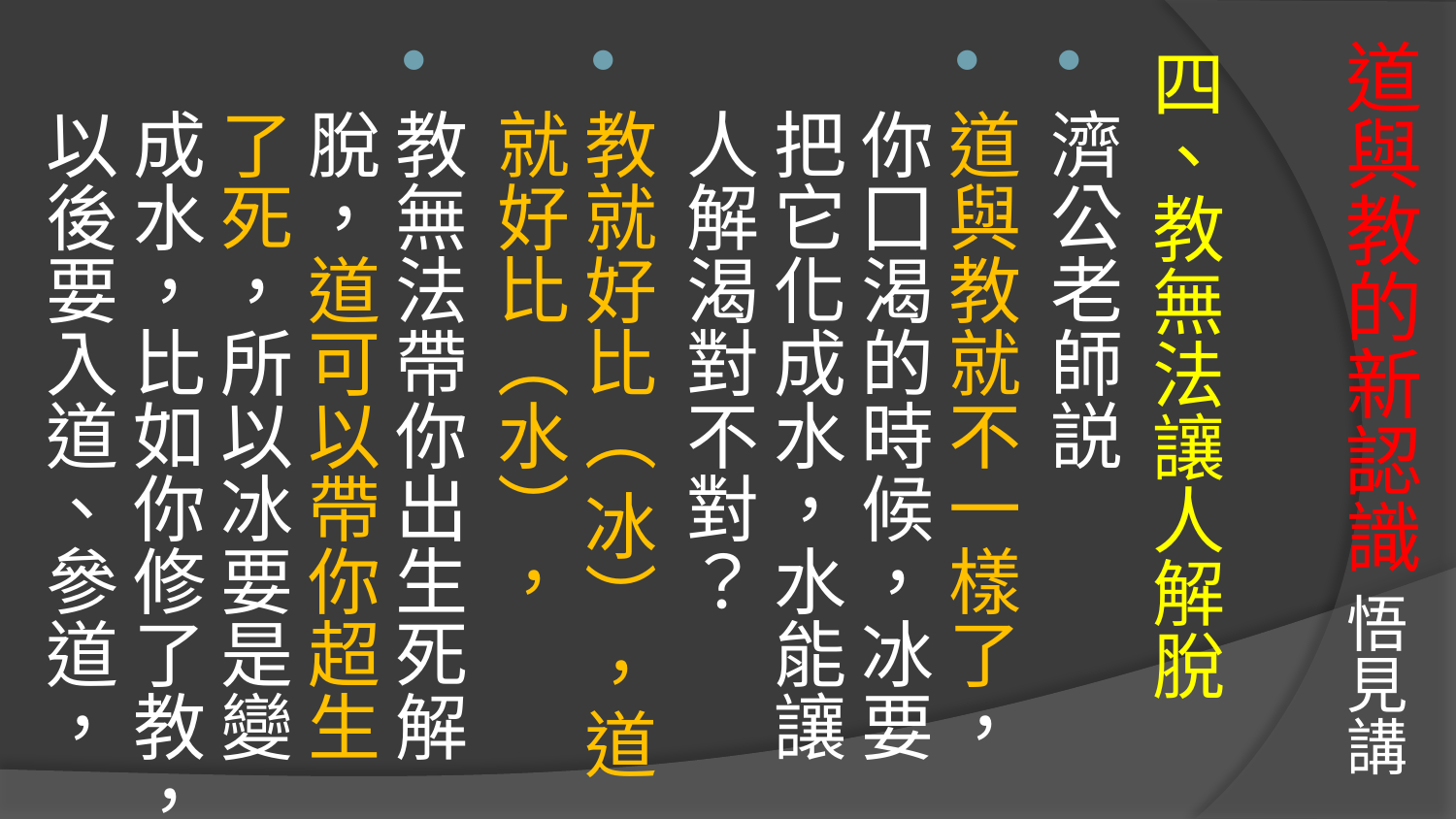

# 道與教的新認識 悟見講
四、教無法讓人解脫
濟公老師説
道與教就不一樣了，你囗渴的時候，冰要把它化成水，水能讓人解渴對不對？
教就好比（ 冰），道就好比（水），
教無法帶你出生死解脫，道可以帶你超生了死，所以冰要是變成水，比如你修了教，以後要入道、參道，